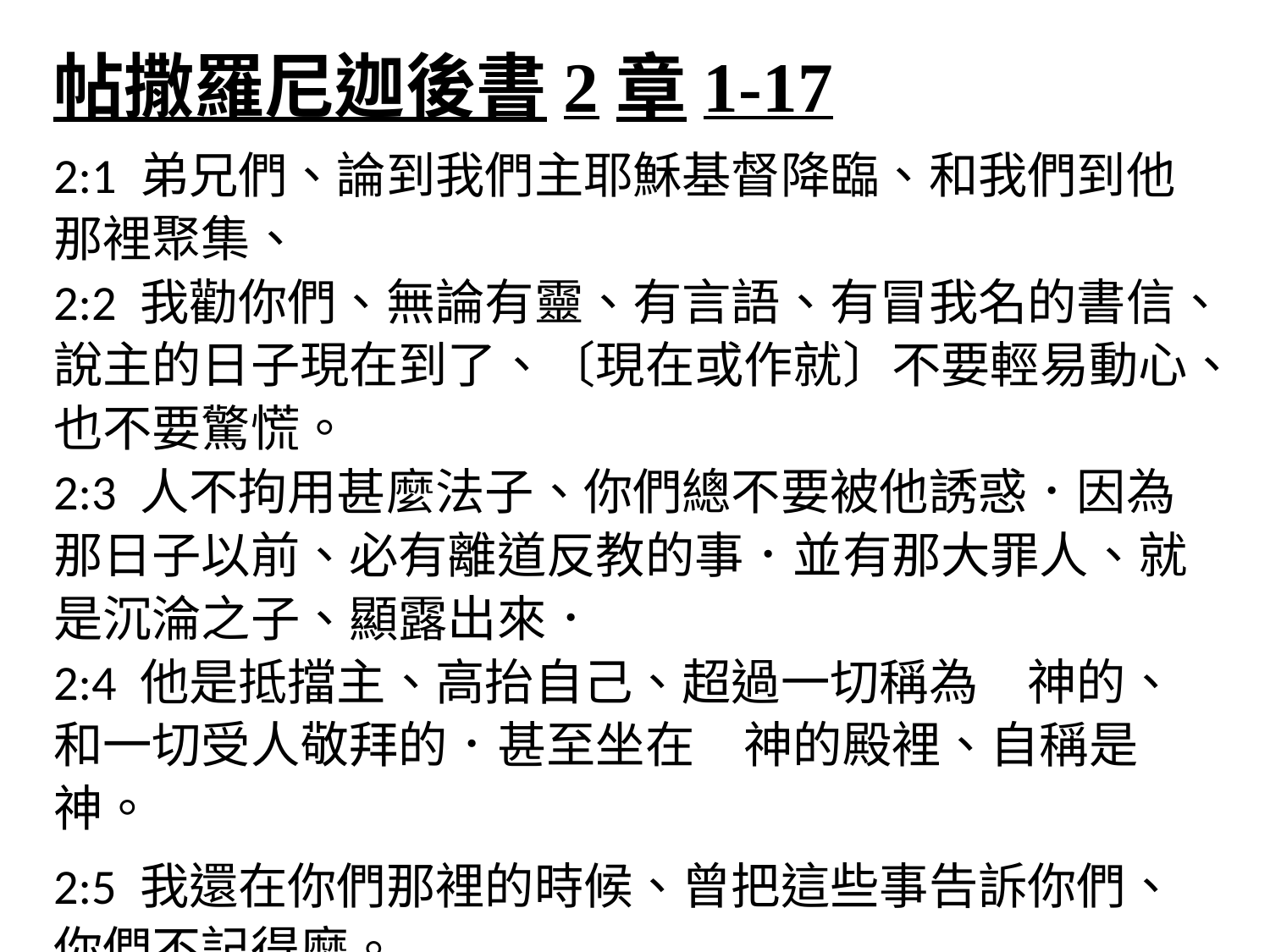

帖撒羅尼迦後書2章1-17
2:1 弟兄們、論到我們主耶穌基督降臨、和我們到他那裡聚集、
2:2 我勸你們、無論有靈、有言語、有冒我名的書信、說主的日子現在到了、〔現在或作就〕不要輕易動心、也不要驚慌。
2:3 人不拘用甚麼法子、你們總不要被他誘惑．因為那日子以前、必有離道反教的事．並有那大罪人、就是沉淪之子、顯露出來．
2:4 他是抵擋主、高抬自己、超過一切稱為　神的、和一切受人敬拜的．甚至坐在　神的殿裡、自稱是　神。
2:5 我還在你們那裡的時候、曾把這些事告訴你們、你們不記得麼。